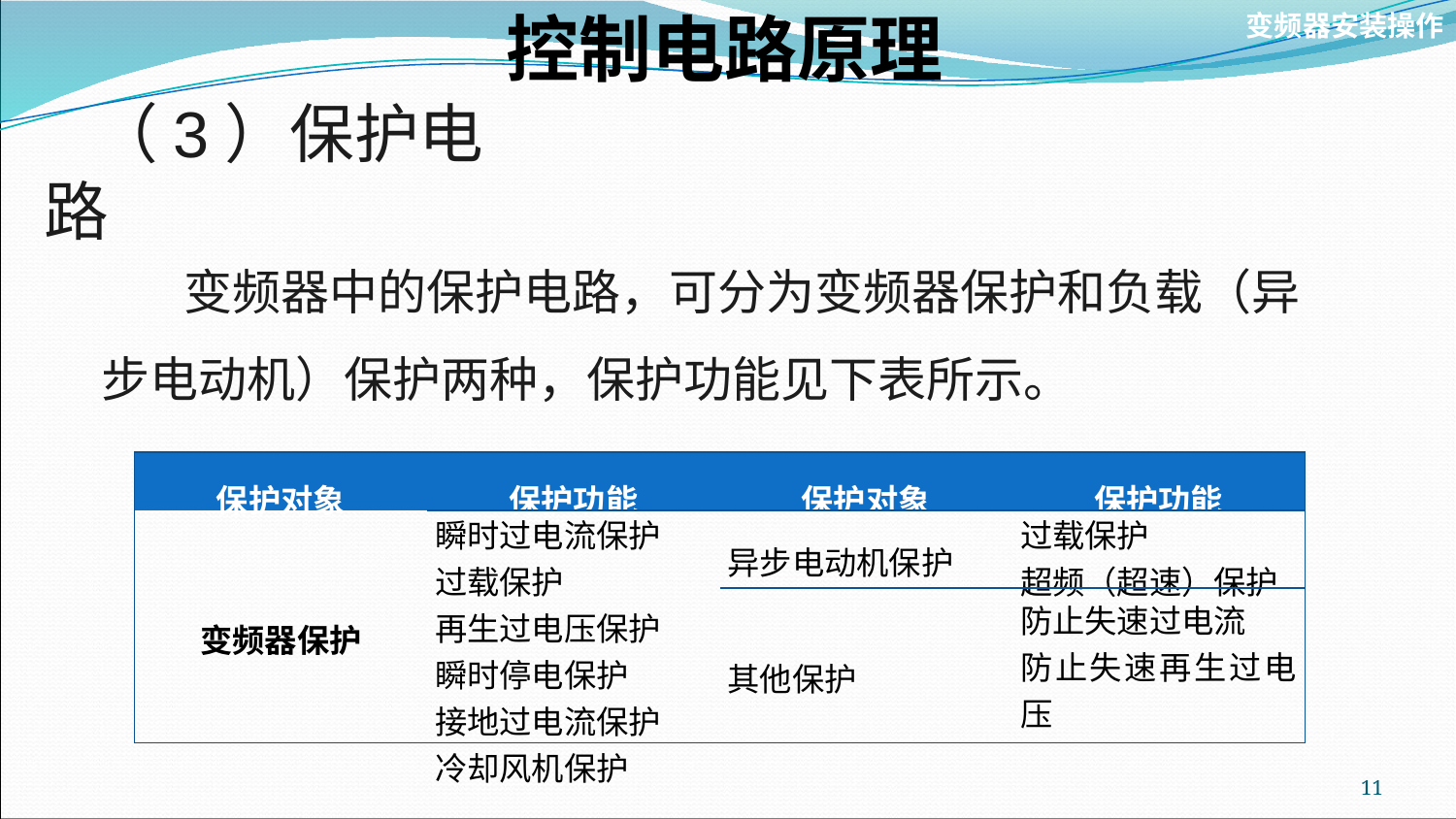

# 控制电路原理
变频器安装操作
（3）保护电路
  变频器中的保护电路，可分为变频器保护和负载（异步电动机）保护两种，保护功能见下表所示。
| 保护对象 | 保护功能 | 保护对象 | 保护功能 |
| --- | --- | --- | --- |
| 变频器保护 | 瞬时过电流保护 过载保护 再生过电压保护 瞬时停电保护 接地过电流保护 冷却风机保护 | 异步电动机保护 | 过载保护 超频（超速）保护 |
|  |  | 其他保护 | 防止失速过电流 防止失速再生过电压 |
11